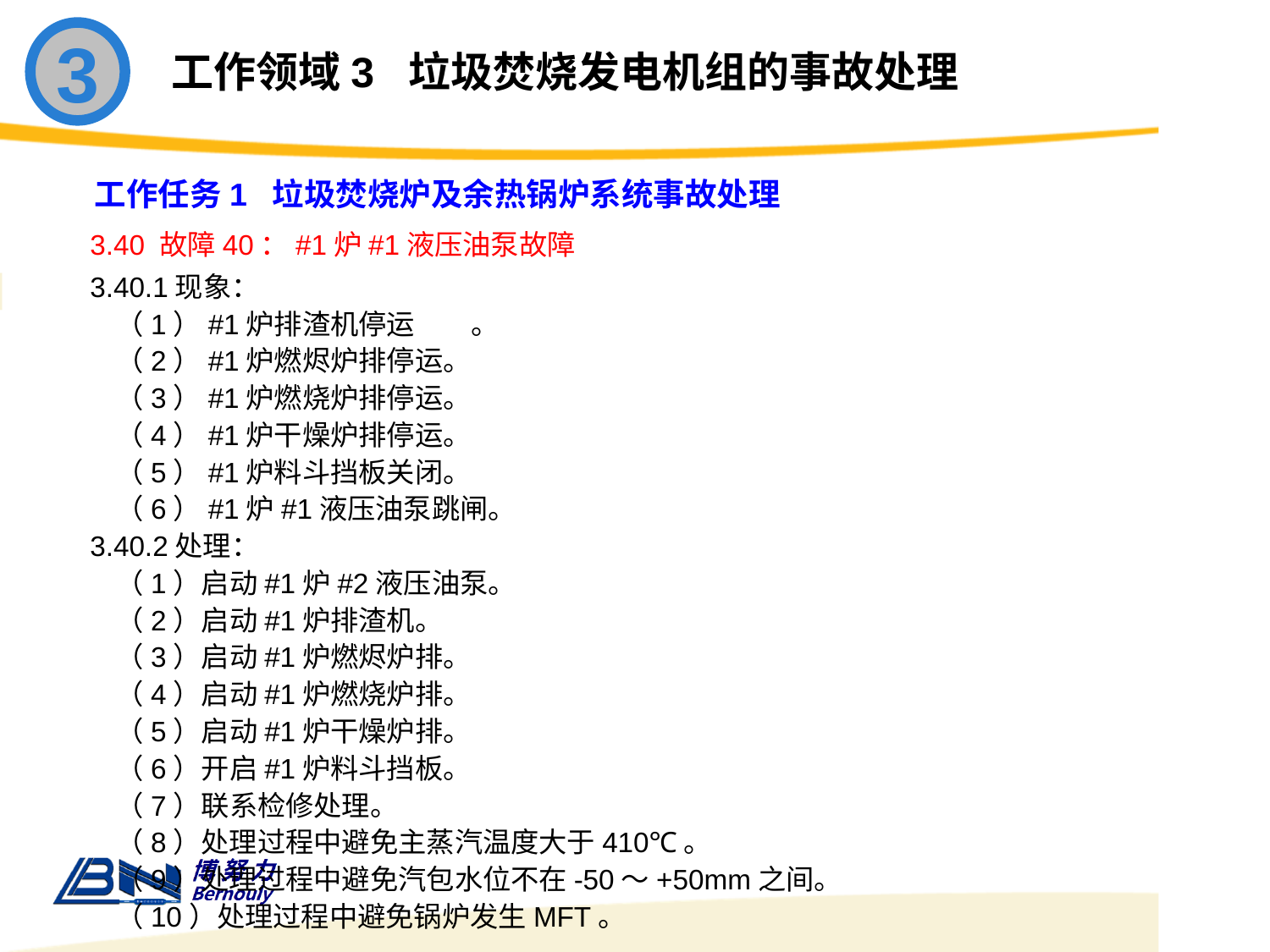

3
工作领域3  垃圾焚烧发电机组的事故处理
工作任务1  垃圾焚烧炉及余热锅炉系统事故处理
3.40 故障40：#1炉#1液压油泵故障
3.40.1现象：
   （1）#1炉排渣机停运	。
   （2）#1炉燃烬炉排停运。
   （3）#1炉燃烧炉排停运。
   （4）#1炉干燥炉排停运。
   （5）#1炉料斗挡板关闭。
   （6）#1炉#1液压油泵跳闸。
3.40.2处理：
   （1）启动#1炉#2液压油泵。
   （2）启动#1炉排渣机。
   （3）启动#1炉燃烬炉排。
   （4）启动#1炉燃烧炉排。
   （5）启动#1炉干燥炉排。
   （6）开启#1炉料斗挡板。
   （7）联系检修处理。
   （8）处理过程中避免主蒸汽温度大于410℃。
   （9）处理过程中避免汽包水位不在-50～+50mm之间。
   （10）处理过程中避免锅炉发生MFT。